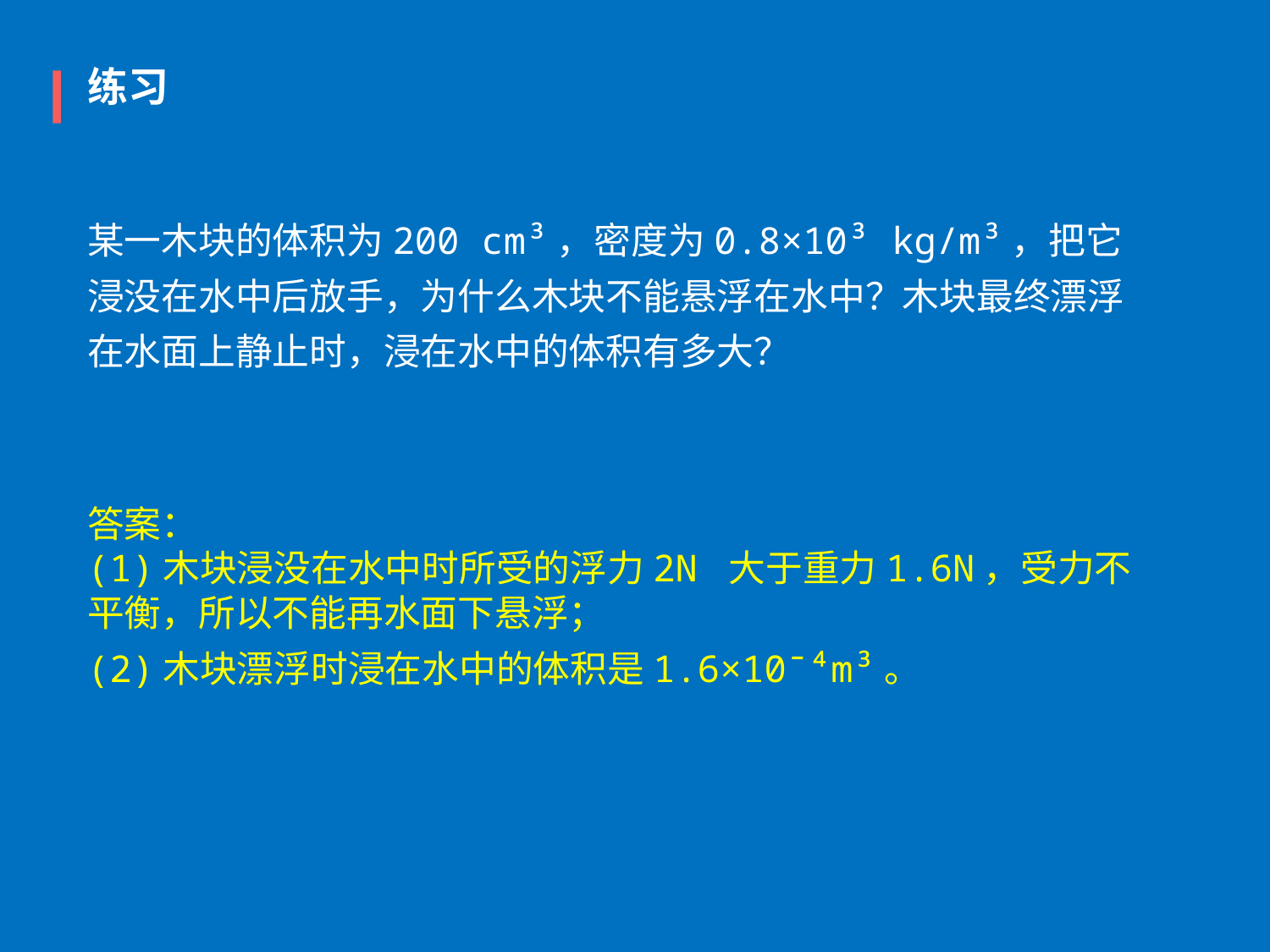

练习

某一木块的体积为200 cm³，密度为0.8×10³ kg/m³，把它浸没在水中后放手，为什么木块不能悬浮在水中？木块最终漂浮在水面上静止时，浸在水中的体积有多大？
答案：
(1)木块浸没在水中时所受的浮力2N 大于重力1.6N，受力不平衡，所以不能再水面下悬浮；
(2)木块漂浮时浸在水中的体积是1.6×10ˉ⁴m³。